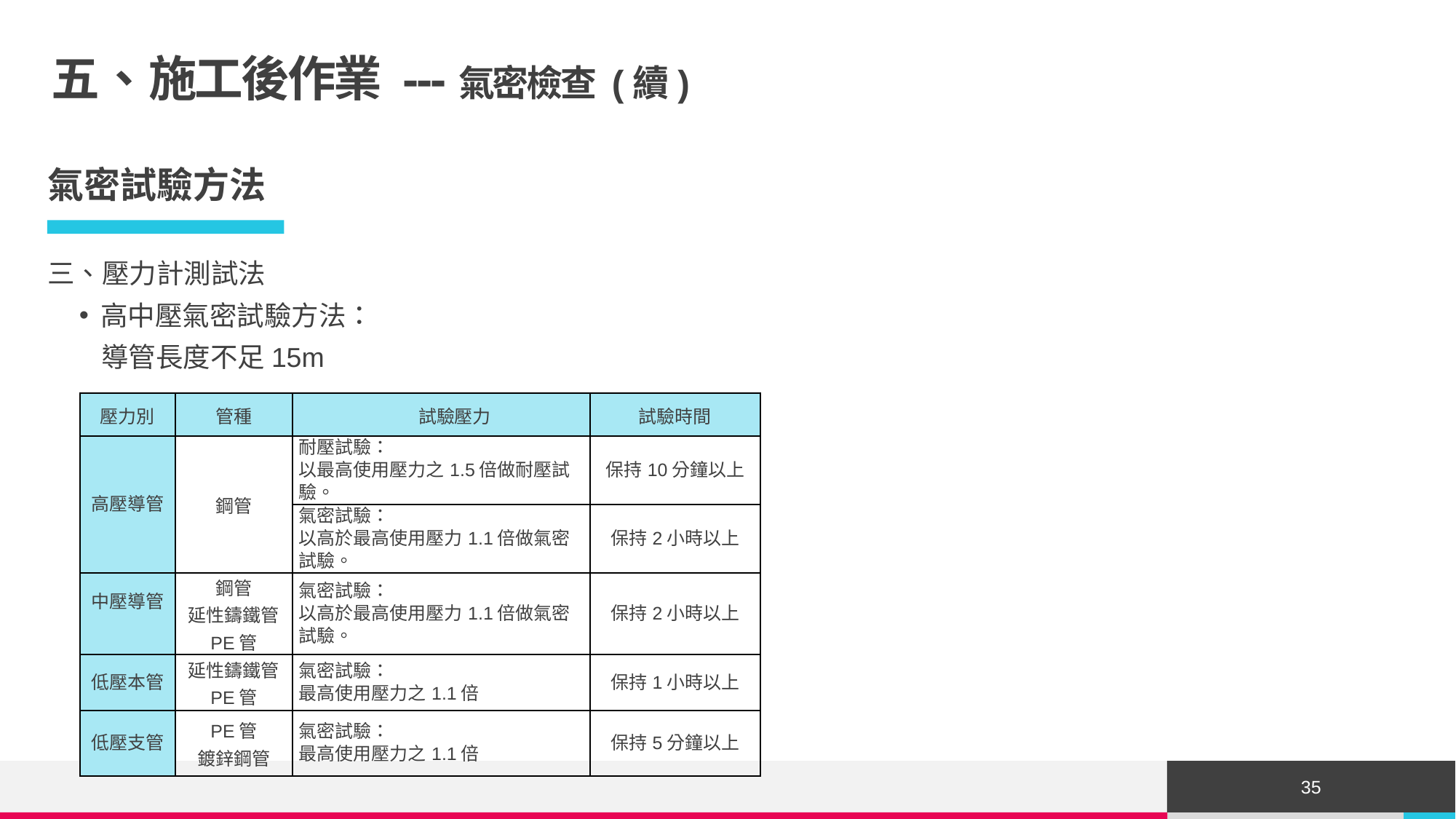

# 五、施工後作業 ---氣密檢查 (續)
氣密試驗方法

三、壓力計測試法
高中壓氣密試驗方法：
導管長度不足15m

| 壓力別 | 管種 | 試驗壓力 | 試驗時間 |
| --- | --- | --- | --- |
| 高壓導管 | 鋼管 | 耐壓試驗： 以最高使用壓力之1.5倍做耐壓試驗。 | 保持10分鐘以上 |
|  |  | 氣密試驗： 以高於最高使用壓力1.1倍做氣密試驗。 | 保持2小時以上 |
| 中壓導管 | 鋼管 延性鑄鐵管 PE管 | 氣密試驗： 以高於最高使用壓力1.1倍做氣密試驗。 | 保持2小時以上 |
| 低壓本管 | 延性鑄鐵管 PE管 | 氣密試驗： 最高使用壓力之1.1倍 | 保持1小時以上 |
| 低壓支管 | PE管 鍍鋅鋼管 | 氣密試驗： 最高使用壓力之1.1倍 | 保持5分鐘以上 |
35